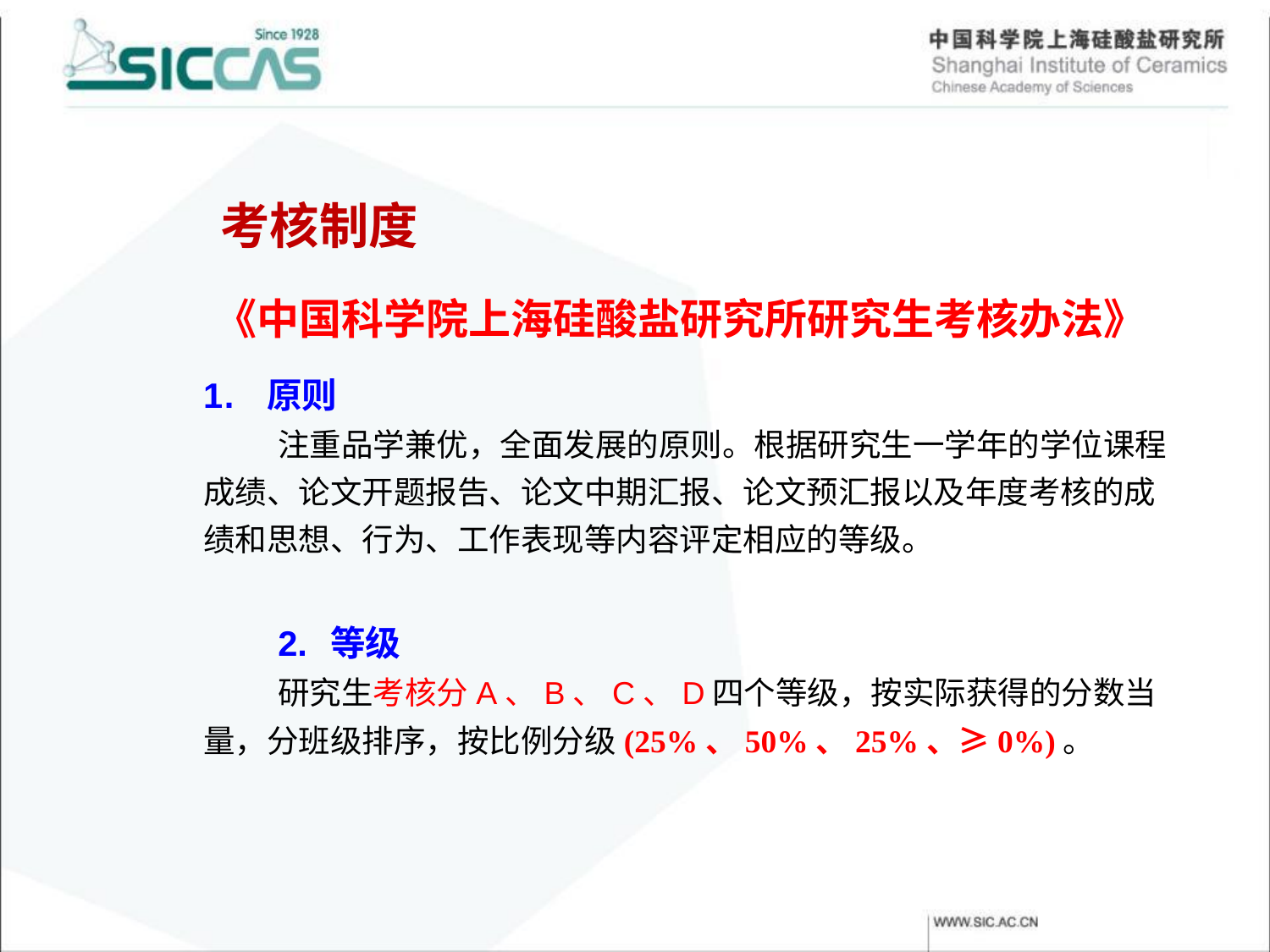

考核制度
《中国科学院上海硅酸盐研究所研究生考核办法》
原则
注重品学兼优，全面发展的原则。根据研究生一学年的学位课程成绩、论文开题报告、论文中期汇报、论文预汇报以及年度考核的成绩和思想、行为、工作表现等内容评定相应的等级。

2.	等级
研究生考核分A、B、C、D四个等级，按实际获得的分数当量，分班级排序，按比例分级(25%、50%、25%、≥0%)。